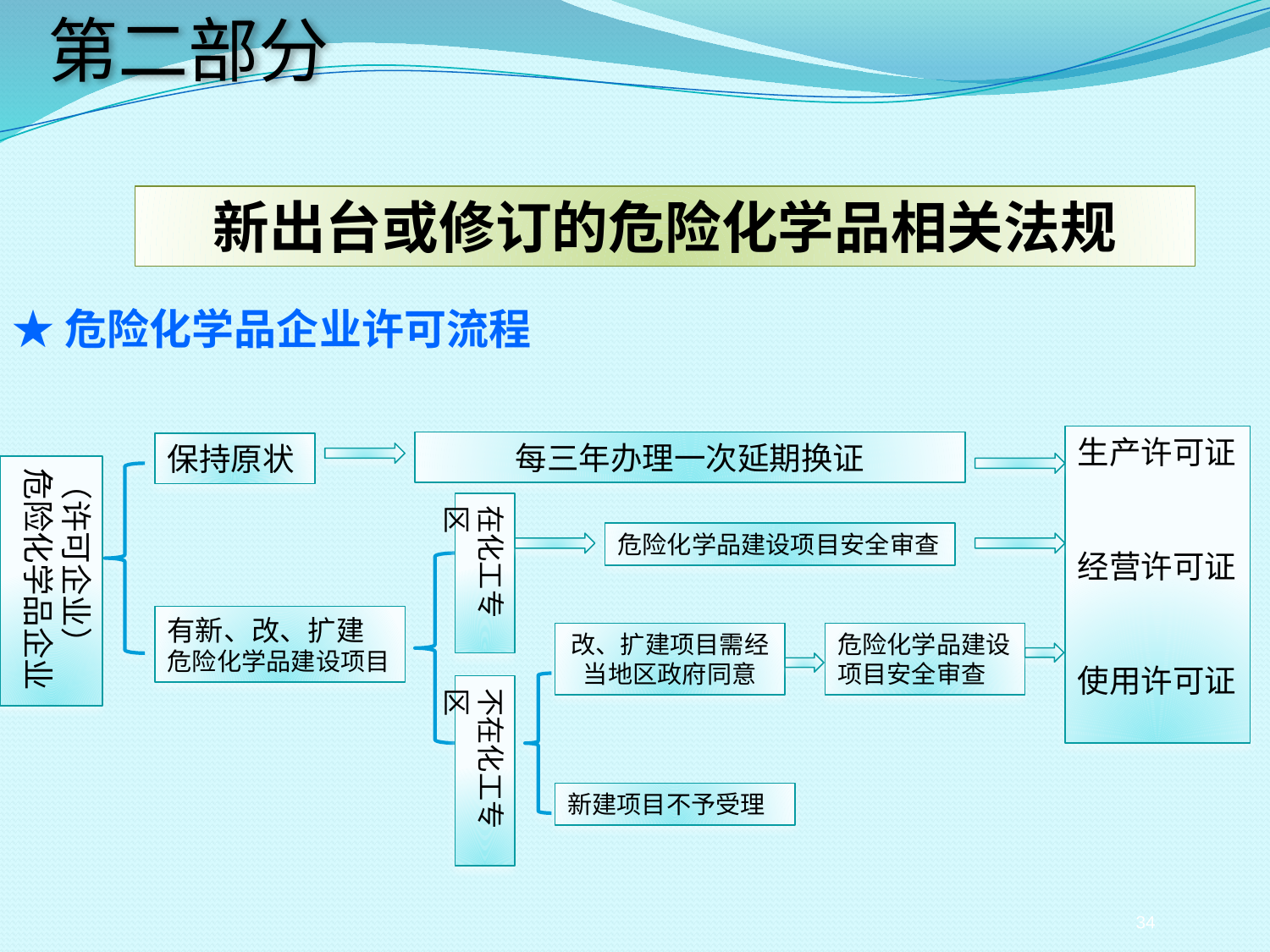

第二部分
新出台或修订的危险化学品相关法规
★危险化学品企业许可流程
生产许可证

经营许可证

使用许可证
每三年办理一次延期换证
保持原状

（许可企业）  危险化学品企业

在化工专区
危险化学品建设项目安全审查

有新、改、扩建
危险化学品建设项目
改、扩建项目需经当地区政府同意
危险化学品建设项目安全审查

不在化工专区
新建项目不予受理
34